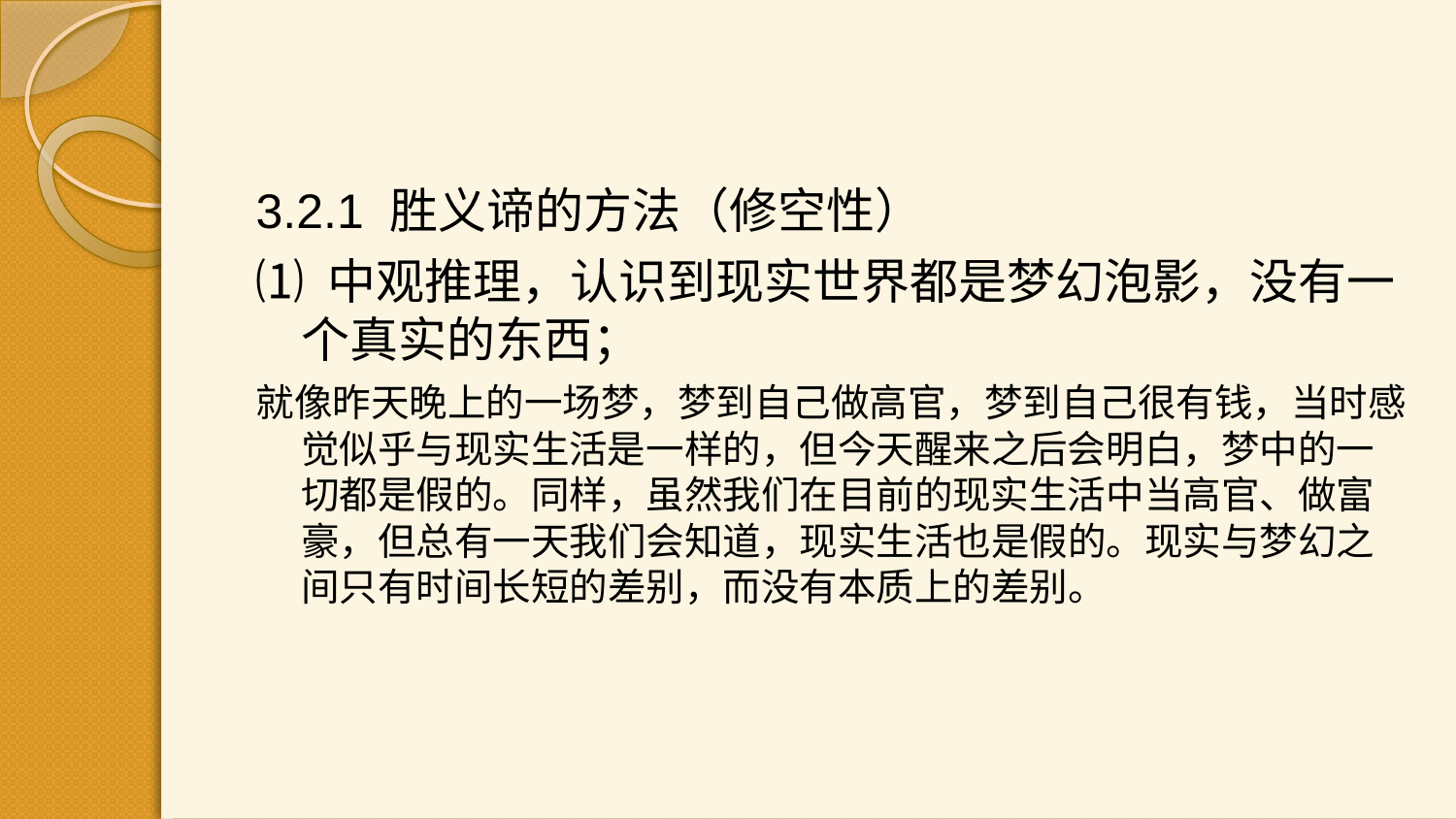

3.2.1 胜义谛的方法（修空性）
⑴ 中观推理，认识到现实世界都是梦幻泡影，没有一个真实的东西；
就像昨天晚上的一场梦，梦到自己做高官，梦到自己很有钱，当时感觉似乎与现实生活是一样的，但今天醒来之后会明白，梦中的一切都是假的。同样，虽然我们在目前的现实生活中当高官、做富豪，但总有一天我们会知道，现实生活也是假的。现实与梦幻之间只有时间长短的差别，而没有本质上的差别。